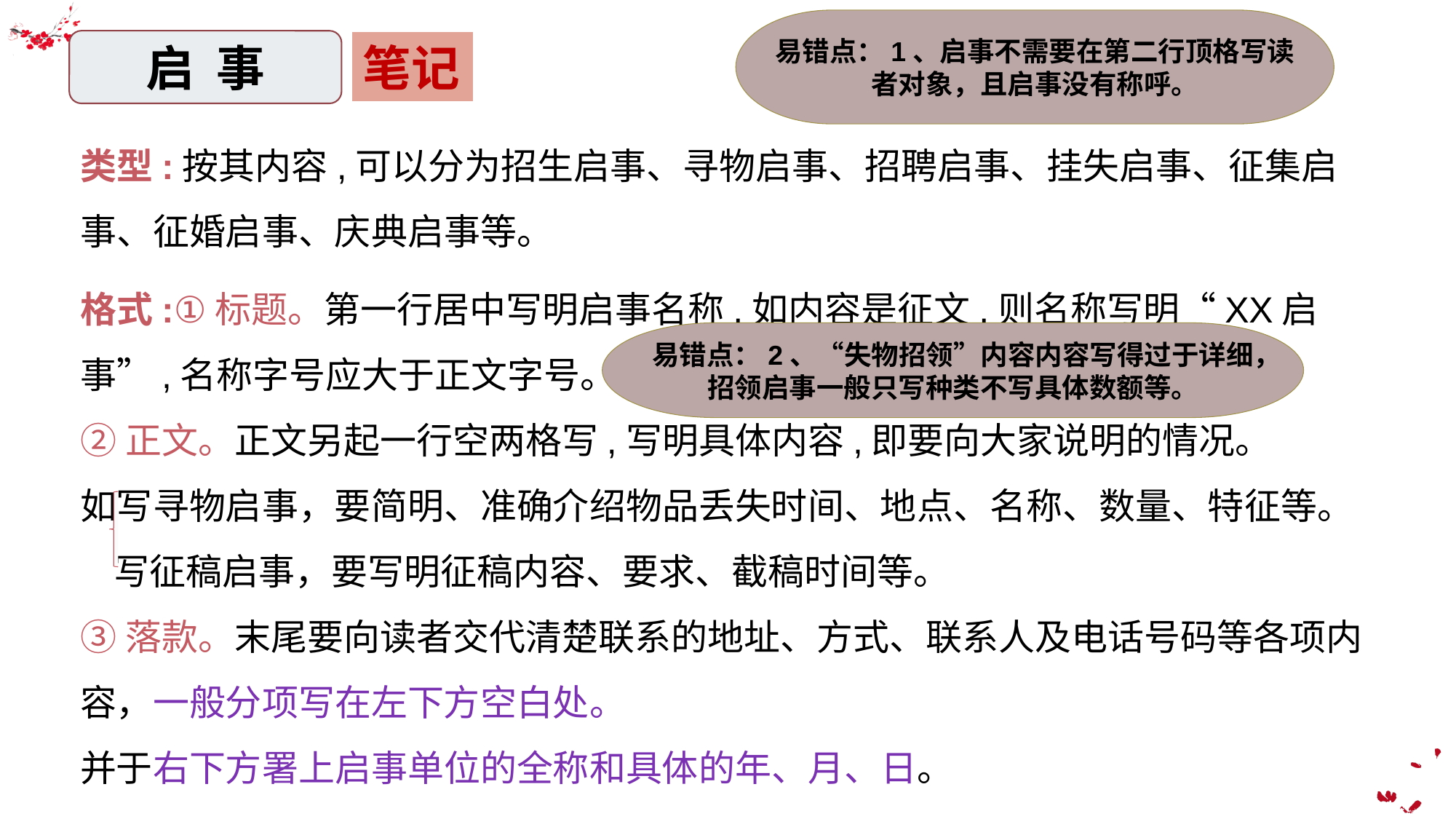

易错点：1、启事不需要在第二行顶格写读者对象，且启事没有称呼。
启  事
笔记
类型:按其内容,可以分为招生启事、寻物启事、招聘启事、挂失启事、征集启事、征婚启事、庆典启事等。
格式:①标题。第一行居中写明启事名称,如内容是征文,则名称写明“XX启事”,名称字号应大于正文字号。
②正文。正文另起一行空两格写,写明具体内容,即要向大家说明的情况。
如写寻物启事，要简明、准确介绍物品丢失时间、地点、名称、数量、特征等。
   写征稿启事，要写明征稿内容、要求、截稿时间等。
③落款。末尾要向读者交代清楚联系的地址、方式、联系人及电话号码等各项内容，一般分项写在左下方空白处。
并于右下方署上启事单位的全称和具体的年、月、日。
易错点：2、“失物招领”内容内容写得过于详细，招领启事一般只写种类不写具体数额等。